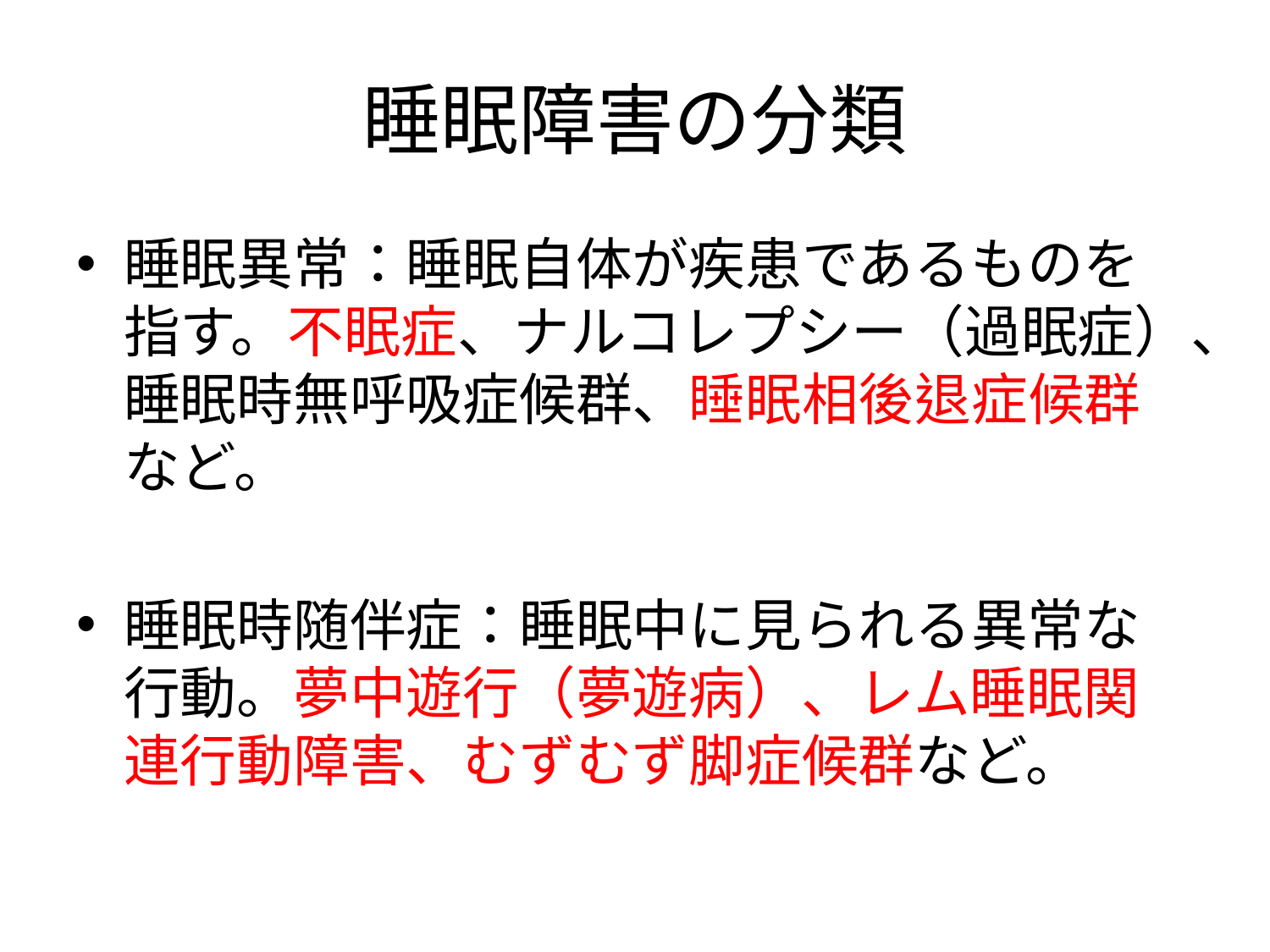

# 睡眠障害の分類
睡眠異常：睡眠自体が疾患であるものを指す。不眠症、ナルコレプシー（過眠症）、睡眠時無呼吸症候群、睡眠相後退症候群など。

睡眠時随伴症：睡眠中に見られる異常な行動。夢中遊行（夢遊病）、レム睡眠関連行動障害、むずむず脚症候群など。